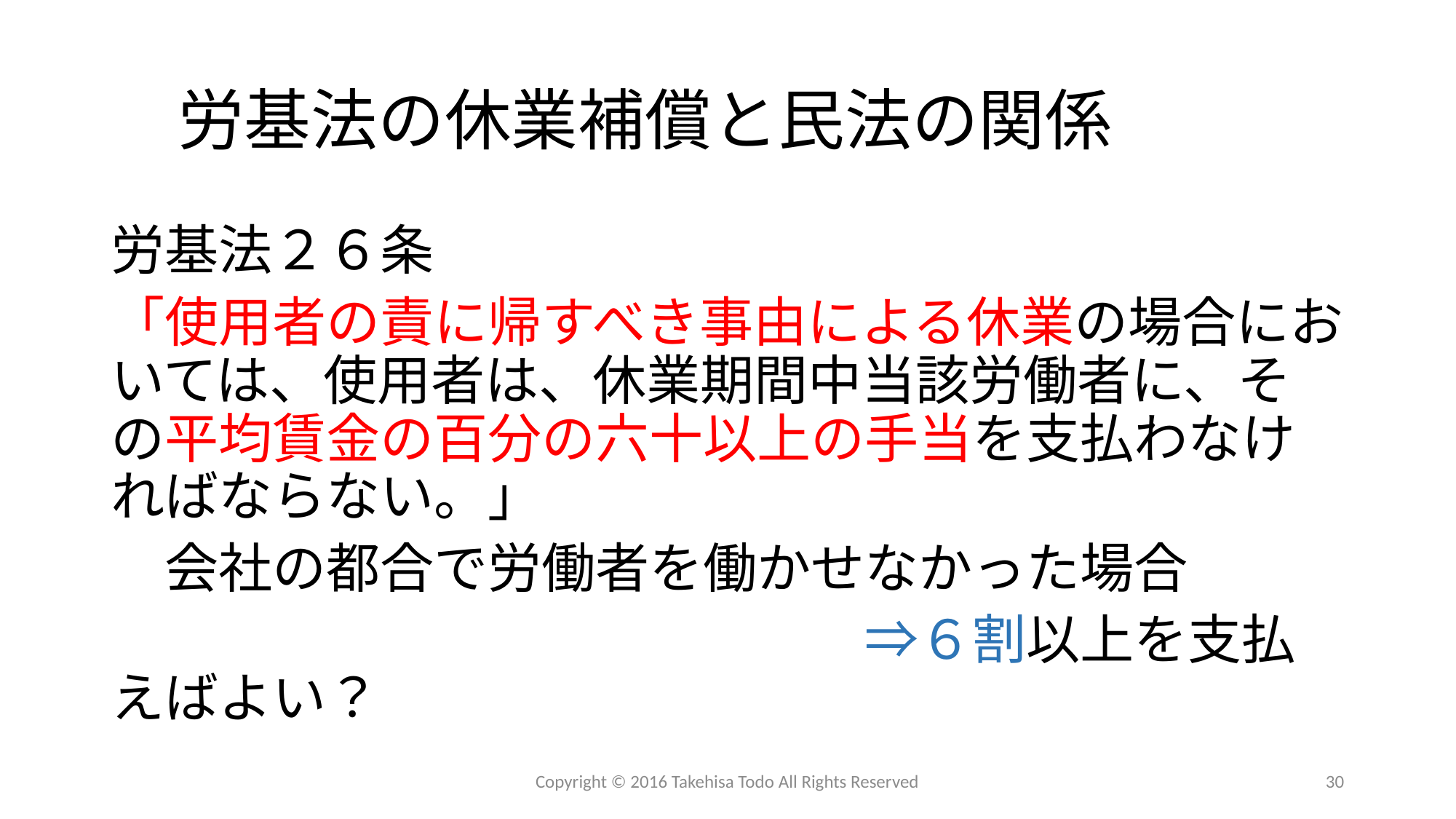

# 労基法の休業補償と民法の関係
労基法２６条
「使用者の責に帰すべき事由による休業の場合においては、使用者は、休業期間中当該労働者に、その平均賃金の百分の六十以上の手当を支払わなければならない。」
　会社の都合で労働者を働かせなかった場合
　　　　　　　　　　　　　　⇒６割以上を支払えばよい？

Copyright © 2016 Takehisa Todo All Rights Reserved
30